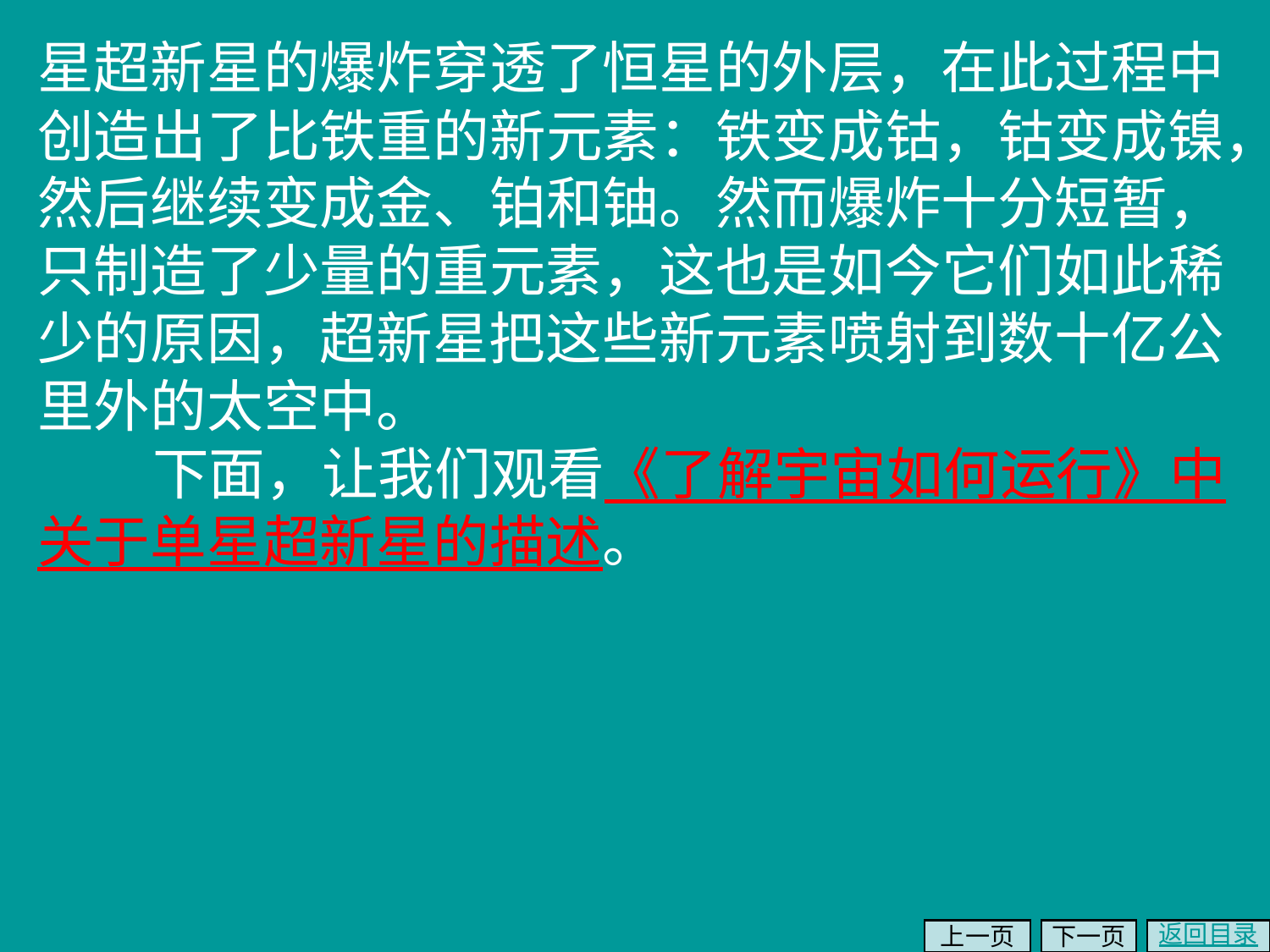

星超新星的爆炸穿透了恒星的外层，在此过程中创造出了比铁重的新元素：铁变成钴，钴变成镍，然后继续变成金、铂和铀。然而爆炸十分短暂，只制造了少量的重元素，这也是如今它们如此稀少的原因，超新星把这些新元素喷射到数十亿公里外的太空中。
        下面，让我们观看《了解宇宙如何运行》中关于单星超新星的描述。

上一页
下一页
返回目录